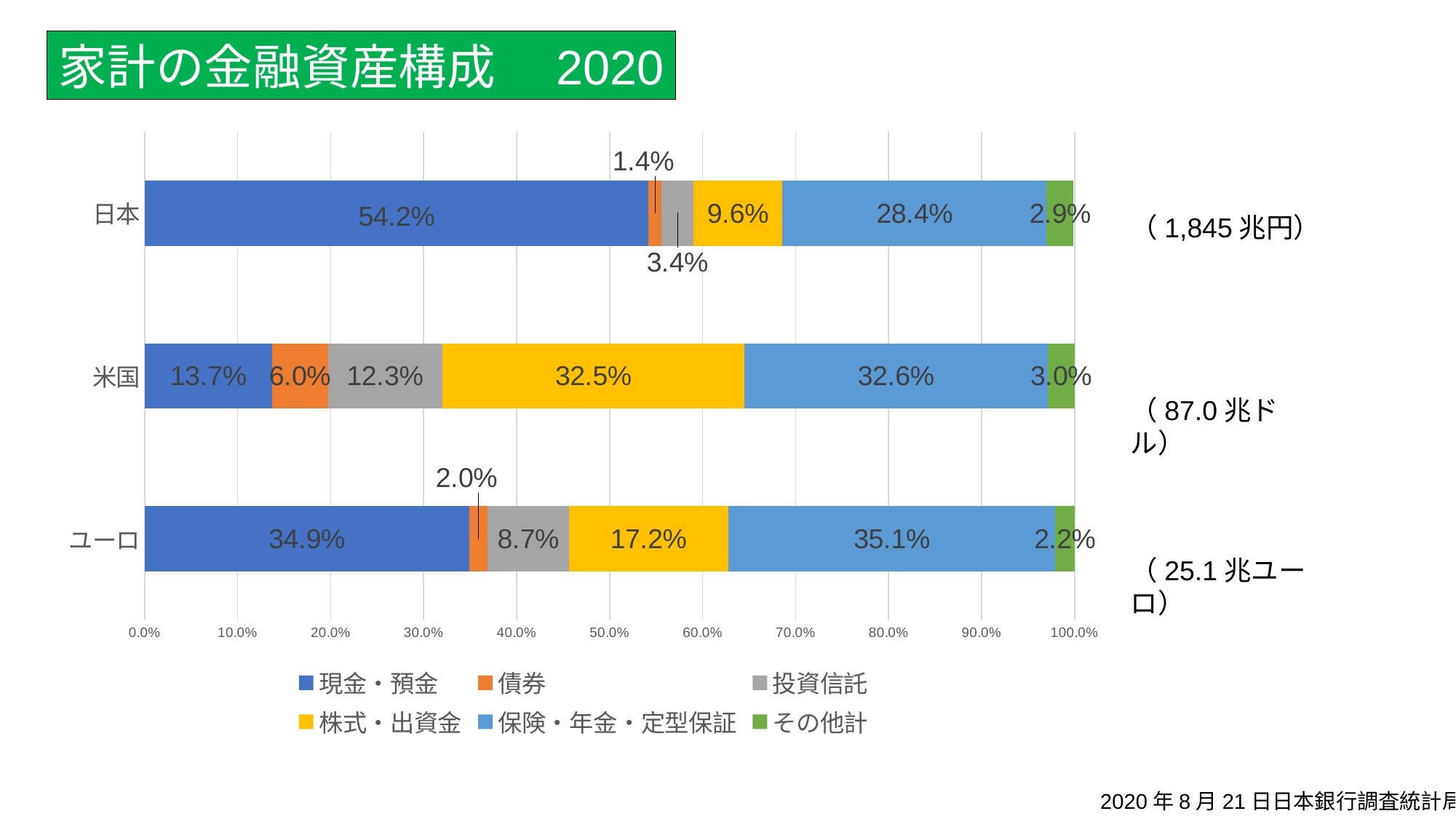

家計の金融資産構成　2020

### Chart

| Category | 現金・預金 | 債券 | 投資信託 | 株式・出資金 | 保険・年金・定型保証 | その他計 |
|---|---|---|---|---|---|---|
| ユーロ | 0.349 | 0.02 | 0.087 | 0.172 | 0.351 | 0.022 |
| 米国 | 0.137 | 0.06 | 0.123 | 0.325 | 0.326 | 0.03 |
| 日本 | 0.542 | 0.014 | 0.034 | 0.096 | 0.284 | 0.029 |
（1,845兆円）
（87.0兆ドル）
（25.1兆ユーロ）
2020年8月21日日本銀行調査統計局